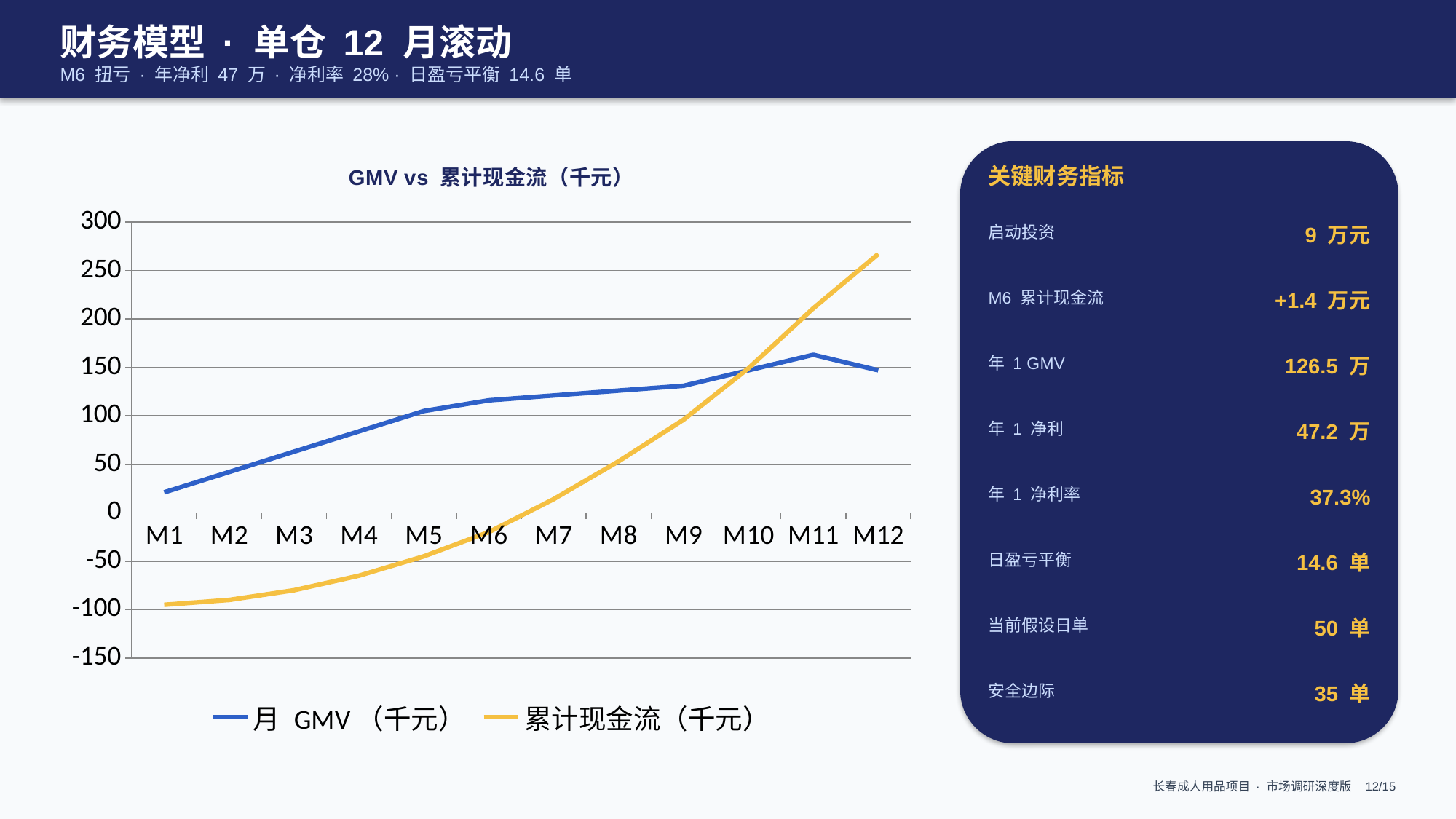

财务模型 · 单仓 12 月滚动
M6 扭亏 · 年净利 47 万 · 净利率 28% · 日盈亏平衡 14.6 单

### Chart: GMV vs 累计现金流（千元）

| Category | 月 GMV（千元） | 累计现金流（千元） |
|---|---|---|
| M1 | 21.0 | -95.0 |
| M2 | 42.0 | -90.0 |
| M3 | 63.0 | -80.0 |
| M4 | 84.0 | -65.0 |
| M5 | 105.0 | -45.0 |
| M6 | 116.0 | -20.0 |
| M7 | 121.0 | 14.0 |
| M8 | 126.0 | 53.0 |
| M9 | 131.0 | 96.0 |
| M10 | 147.0 | 149.0 |
| M11 | 163.0 | 211.0 |
| M12 | 147.0 | 267.0 |
关键财务指标
启动投资
9 万元
M6 累计现金流
+1.4 万元
年 1 GMV
126.5 万
年 1 净利
47.2 万
年 1 净利率
37.3%
日盈亏平衡
14.6 单
当前假设日单
50 单
安全边际
35 单
长春成人用品项目 · 市场调研深度版    12/15